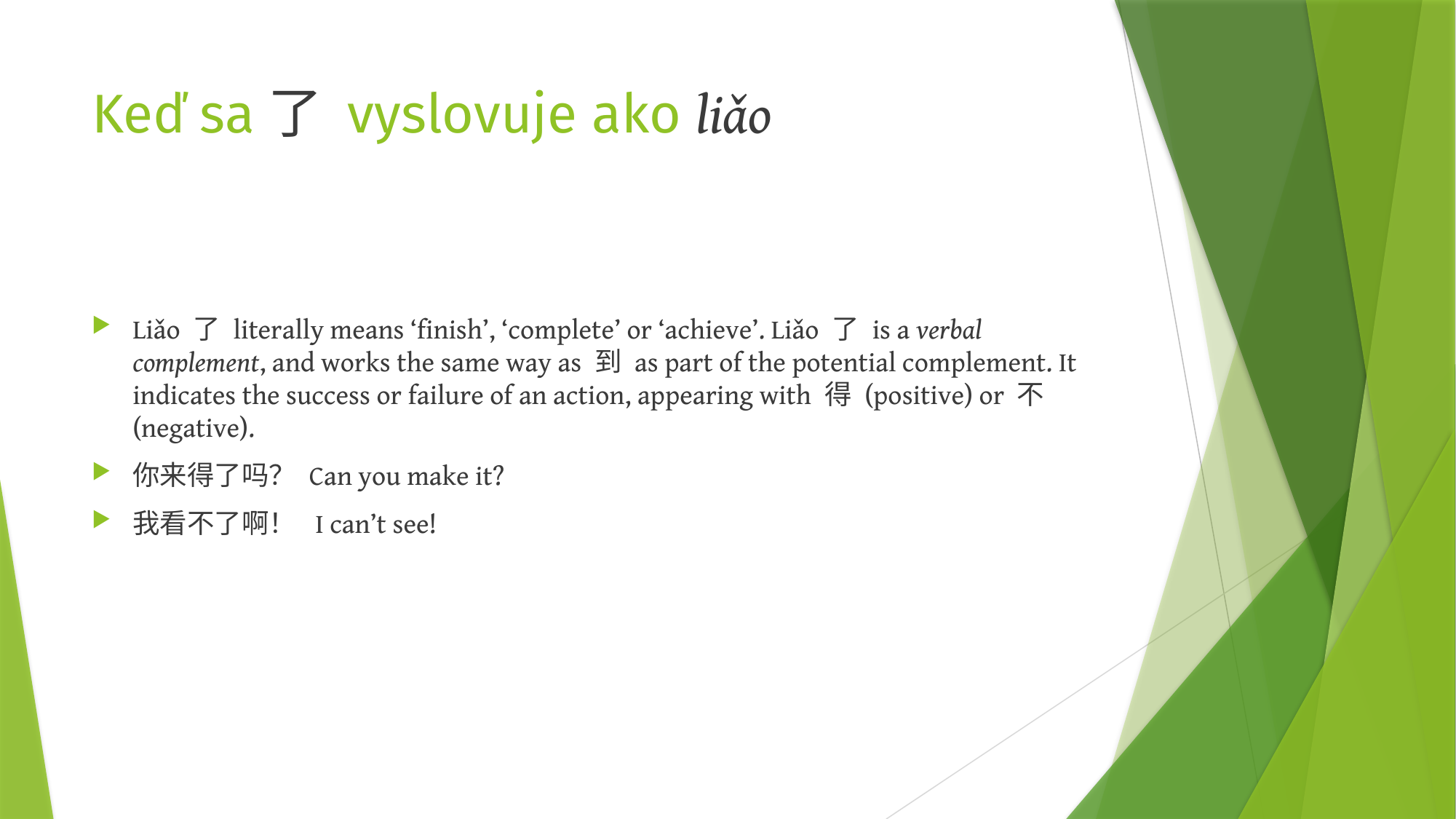

# Keď sa了 vyslovuje ako liǎo

Liǎo 了 literally means ‘finish’, ‘complete’ or ‘achieve’. Liǎo 了 is a verbal complement, and works the same way as 到 as part of the potential complement. It indicates the success or failure of an action, appearing with 得 (positive) or 不 (negative).
你来得了吗？ Can you make it?
我看不了啊！  I can’t see!